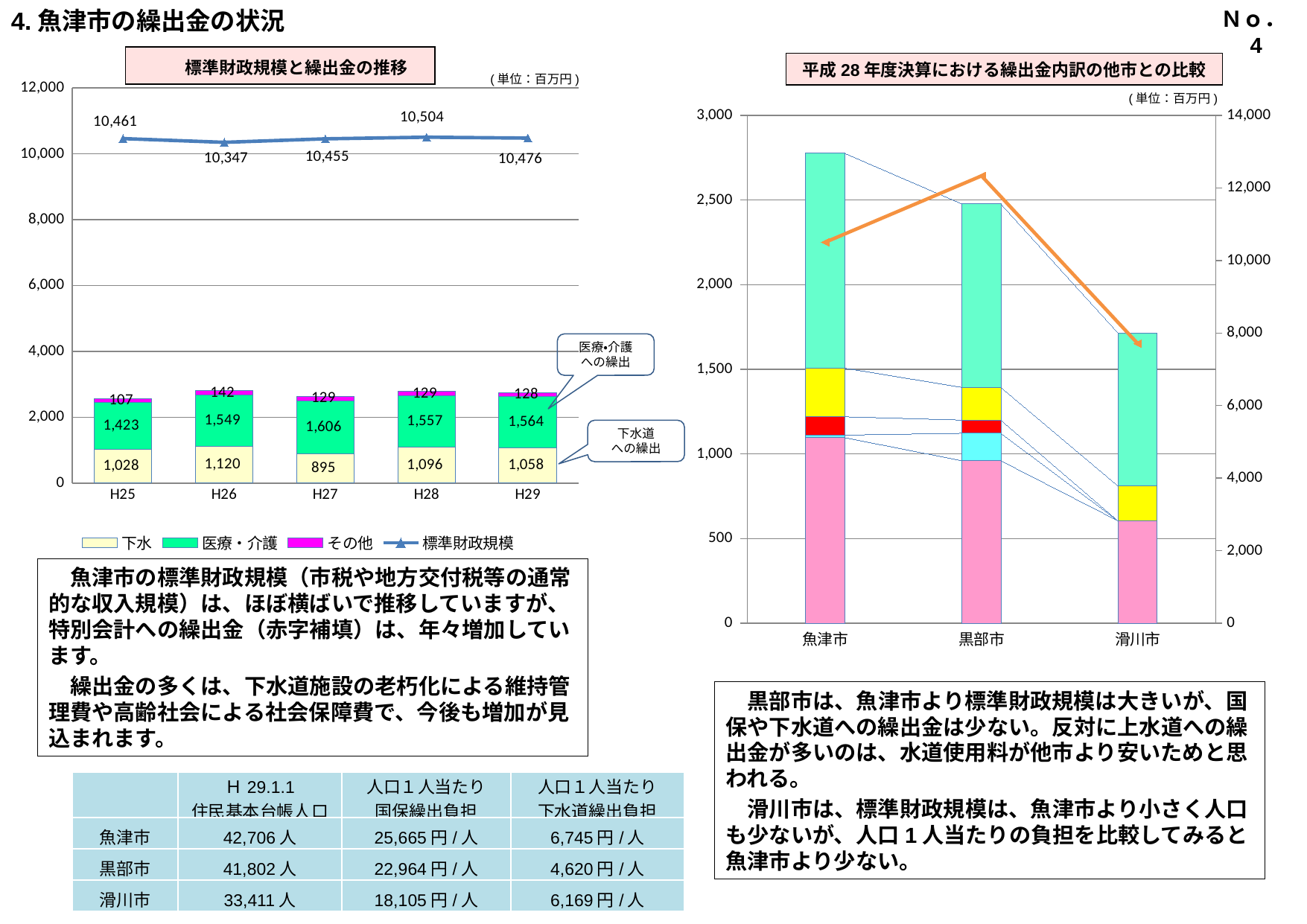

4.魚津市の繰出金の状況
Ｎｏ．4
　　 標準財政規模と繰出金の推移
平成28年度決算における繰出金内訳の他市との比較
(単位：百万円)

### Chart

| Category | 下水 | 医療・介護 | その他 | 標準財政規模 |
|---|---|---|---|---|
| H25 | 1028.0 | 1423.0 | 107.0 | 10461.0 |
| H26 | 1120.0 | 1549.0 | 142.0 | 10347.0 |
| H27 | 895.0 | 1606.0 | 129.0 | 10455.0 |
| H28 | 1096.0 | 1557.0 | 129.0 | 10504.0 |
| H29 | 1058.0 | 1564.0 | 128.0 | 10476.0 |
(単位：百万円)

### Chart

| Category | 下水道 | 上水道 | 観光施設 | 国保 | その他 | 標準財政規模 |
|---|---|---|---|---|---|---|
| 魚津市 | 1096.0 | 15.0 | 108.0 | 288.0 | 1269.0 | 10504.0 |
| 黒部市 | 960.0 | 162.0 | 78.0 | 193.0 | 1084.0 | 12333.0 |
| 滑川市 | 605.0 | 0.0 | 0.0 | 206.0 | 904.0 | 7712.0 |
医療・介護
への繰出
下水道
への繰出
　魚津市の標準財政規模（市税や地方交付税等の通常的な収入規模）は、ほぼ横ばいで推移していますが、特別会計への繰出金（赤字補填）は、年々増加しています。
　繰出金の多くは、下水道施設の老朽化による維持管理費や高齢社会による社会保障費で、今後も増加が見込まれます。
　黒部市は、魚津市より標準財政規模は大きいが、国保や下水道への繰出金は少ない。反対に上水道への繰出金が多いのは、水道使用料が他市より安いためと思われる。
　滑川市は、標準財政規模は、魚津市より小さく人口も少ないが、人口1人当たりの負担を比較してみると魚津市より少ない。
|  | Ｈ29.1.1 住民基本台帳人口 | 人口１人当たり 国保繰出負担 | 人口１人当たり 下水道繰出負担 |
| --- | --- | --- | --- |
| 魚津市 | 42,706人 | 25,665円/人 | 6,745円/人 |
| 黒部市 | 41,802人 | 22,964円/人 | 4,620円/人 |
| 滑川市 | 33,411人 | 18,105円/人 | 6,169円/人 |